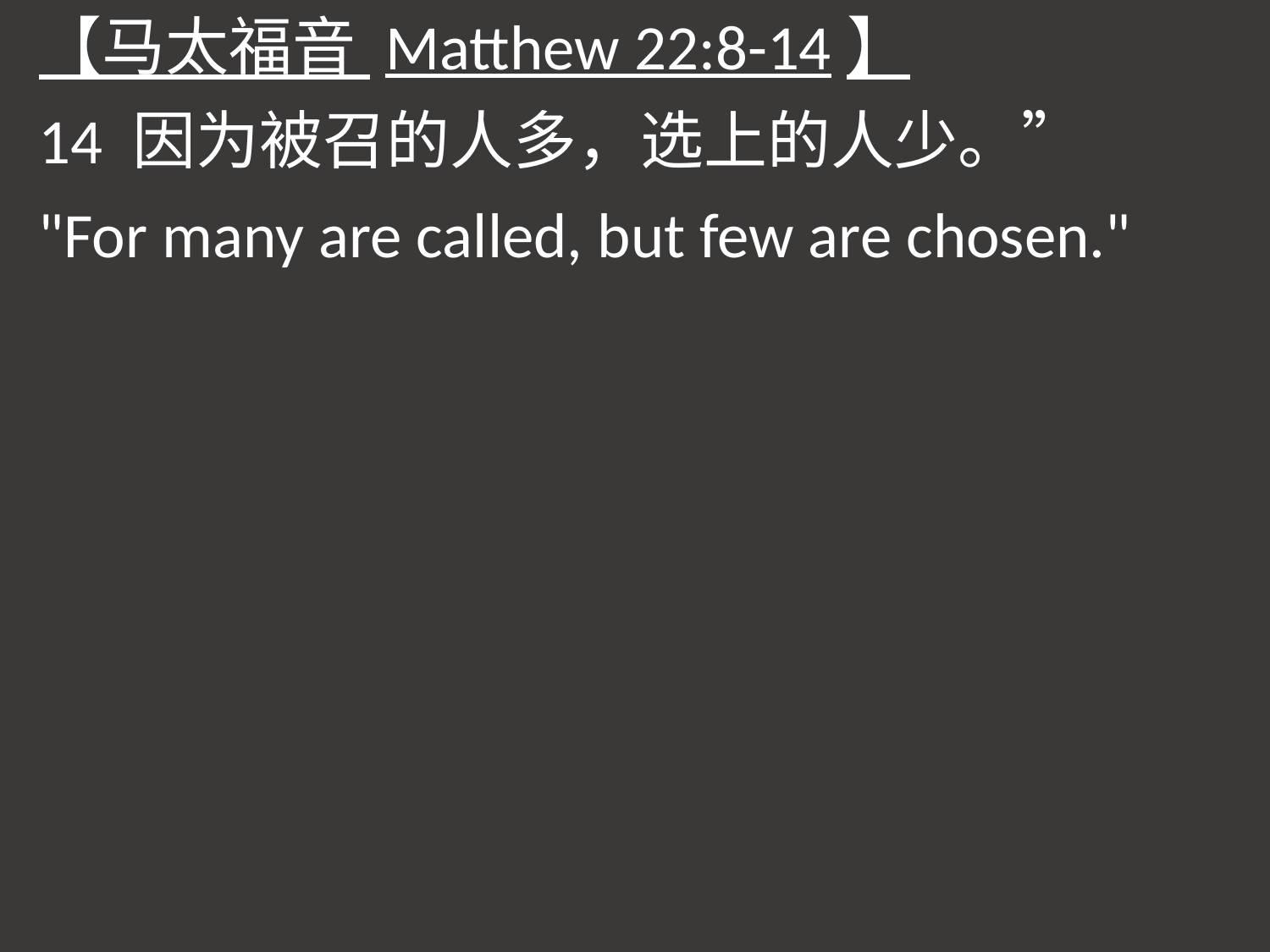

【马太福音 Matthew 22:8-14】
14 因为被召的人多，选上的人少。”
"For many are called, but few are chosen."